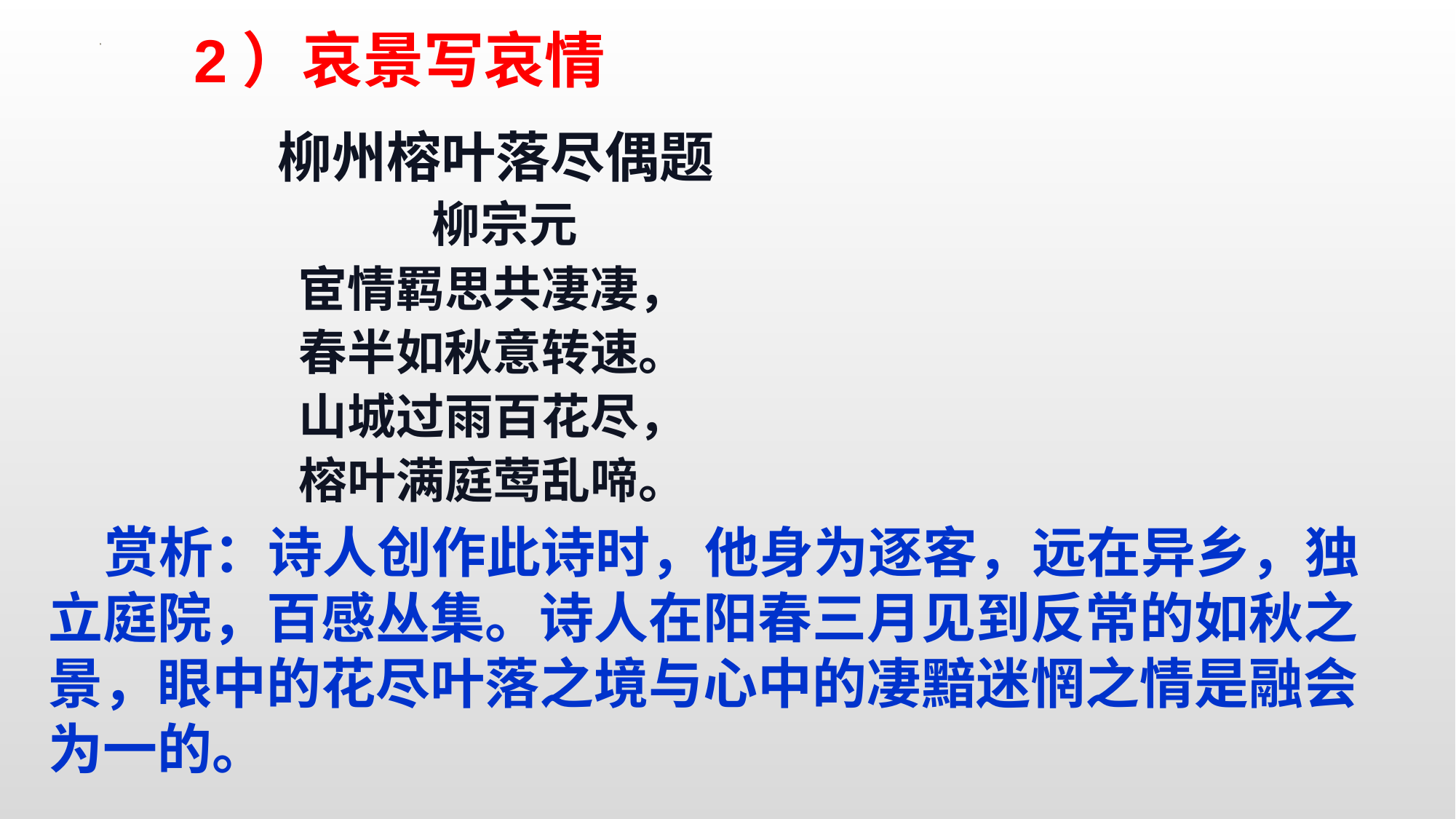

2）哀景写哀情
        柳州榕叶落尽偶题
                       柳宗元
           宦情羁思共凄凄，
           春半如秋意转速。
           山城过雨百花尽，
           榕叶满庭莺乱啼。
    赏析：诗人创作此诗时，他身为逐客，远在异乡，独立庭院，百感丛集。诗人在阳春三月见到反常的如秋之景，眼中的花尽叶落之境与心中的凄黯迷惘之情是融会为一的。